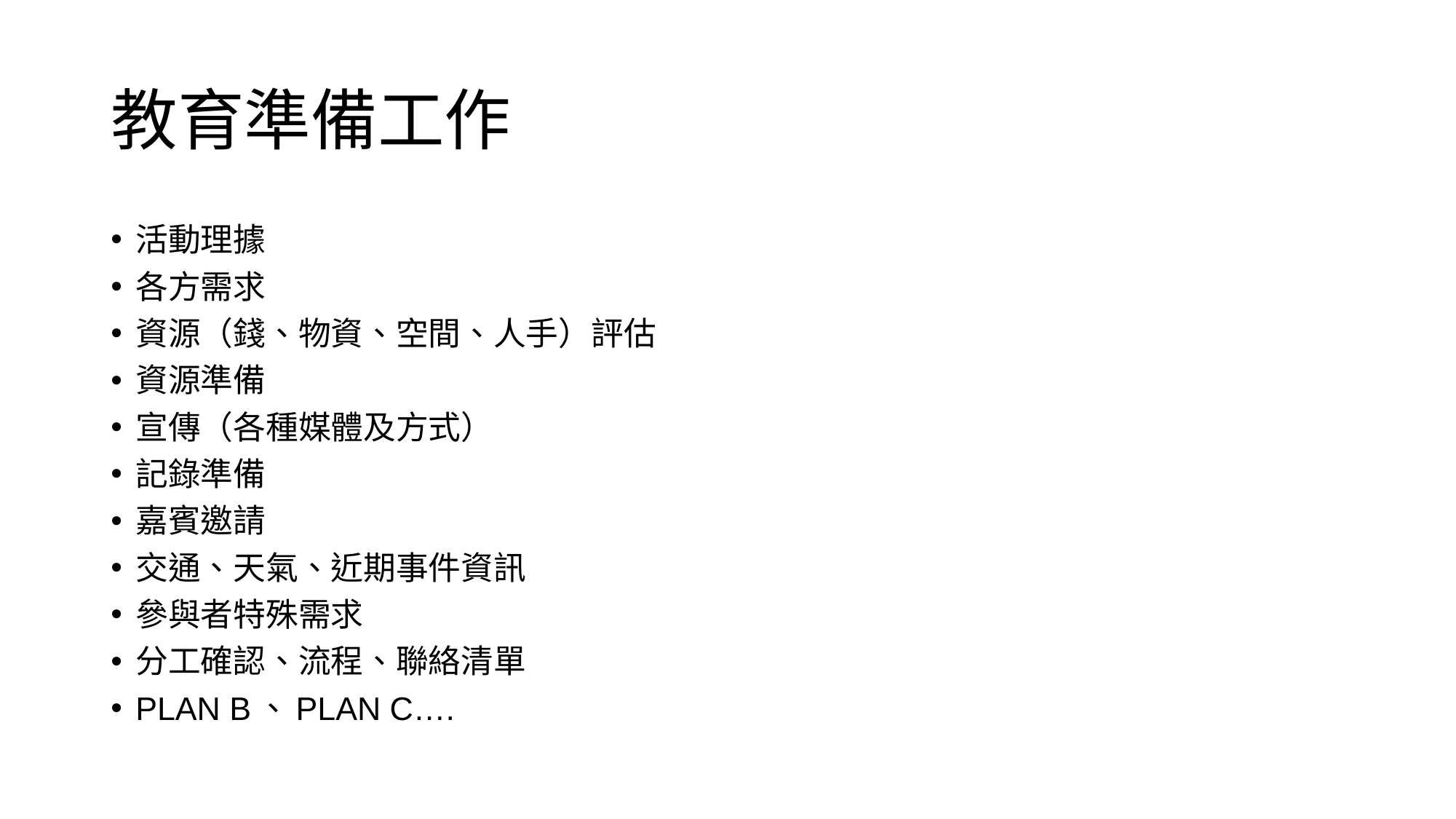

# 教育準備工作
活動理據
各方需求
資源（錢、物資、空間、人手）評估
資源準備
宣傳（各種媒體及方式）
記錄準備
嘉賓邀請
交通、天氣、近期事件資訊
參與者特殊需求
分工確認、流程、聯絡清單
PLAN B、PLAN C….